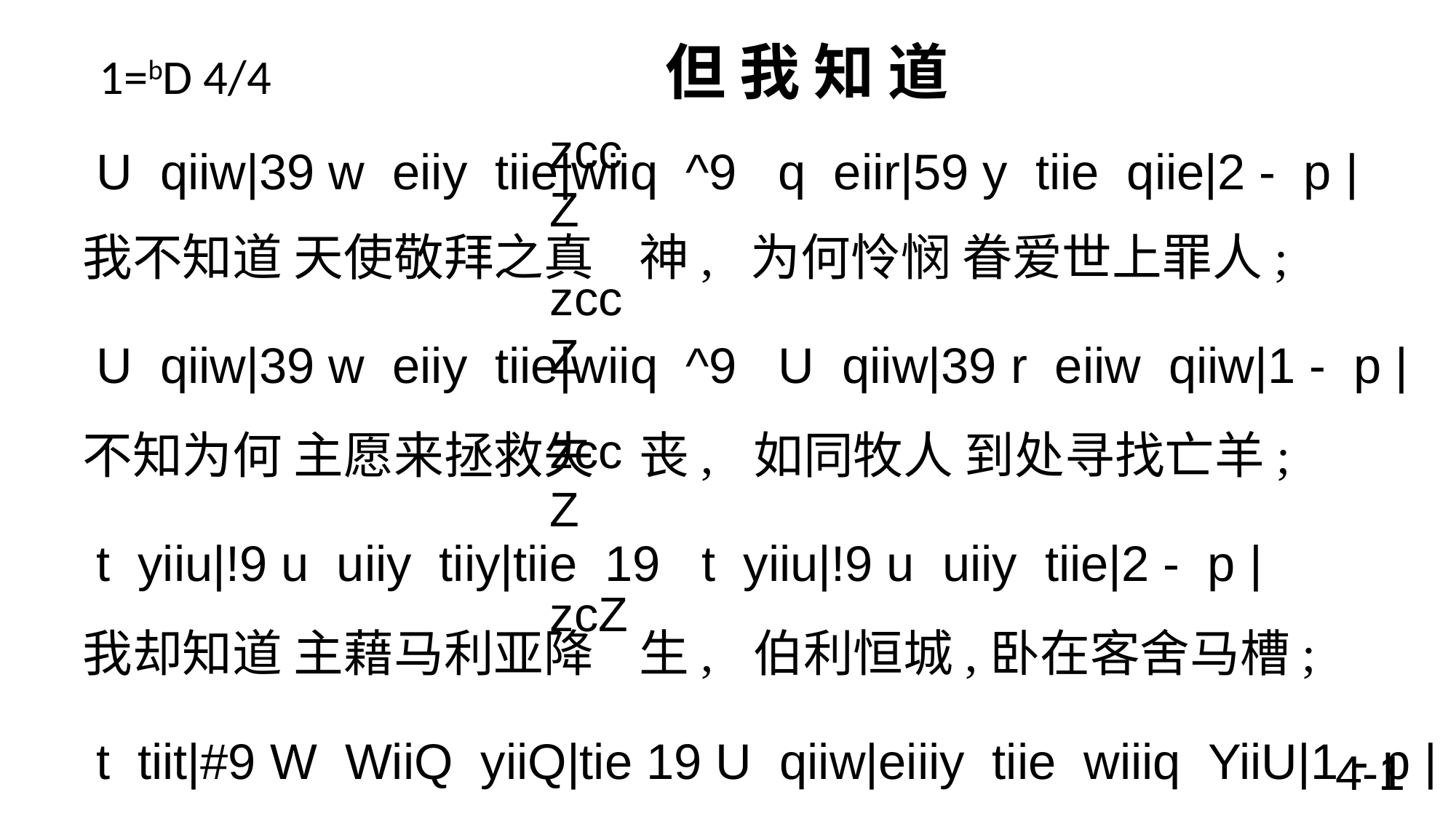

# 1=bD 4/4                                   但 我 知 道
 zccZ
 U  qiiw|39 w  eiiy  tiie|wiiq  ^9   q  eiir|59 y  tiie  qiie|2 -  p |
我不知道 天使敬拜之真    神,  为何怜悯 眷爱世上罪人;
 U  qiiw|39 w  eiiy  tiie|wiiq  ^9   U  qiiw|39 r  eiiw  qiiw|1 -  p |
不知为何 主愿来拯救失    丧,  如同牧人 到处寻找亡羊;
t  yiiu|!9 u  uiiy  tiiy|tiie  19   t  yiiu|!9 u  uiiy  tiie|2 -  p |
我却知道 主藉马利亚降    生,  伯利恒城,卧在客舍马槽;
t  tiit|#9 W  WiiQ  yiiQ|tie 19 U  qiiw|eiiiy  tiie  wiiiq  YiiU|1 - p |
居拿撒勒,勤作工,终日劬 劳;真神爱子,世人救主,这样临到。
 zccZ
 zccZ
 zcZ
4-1